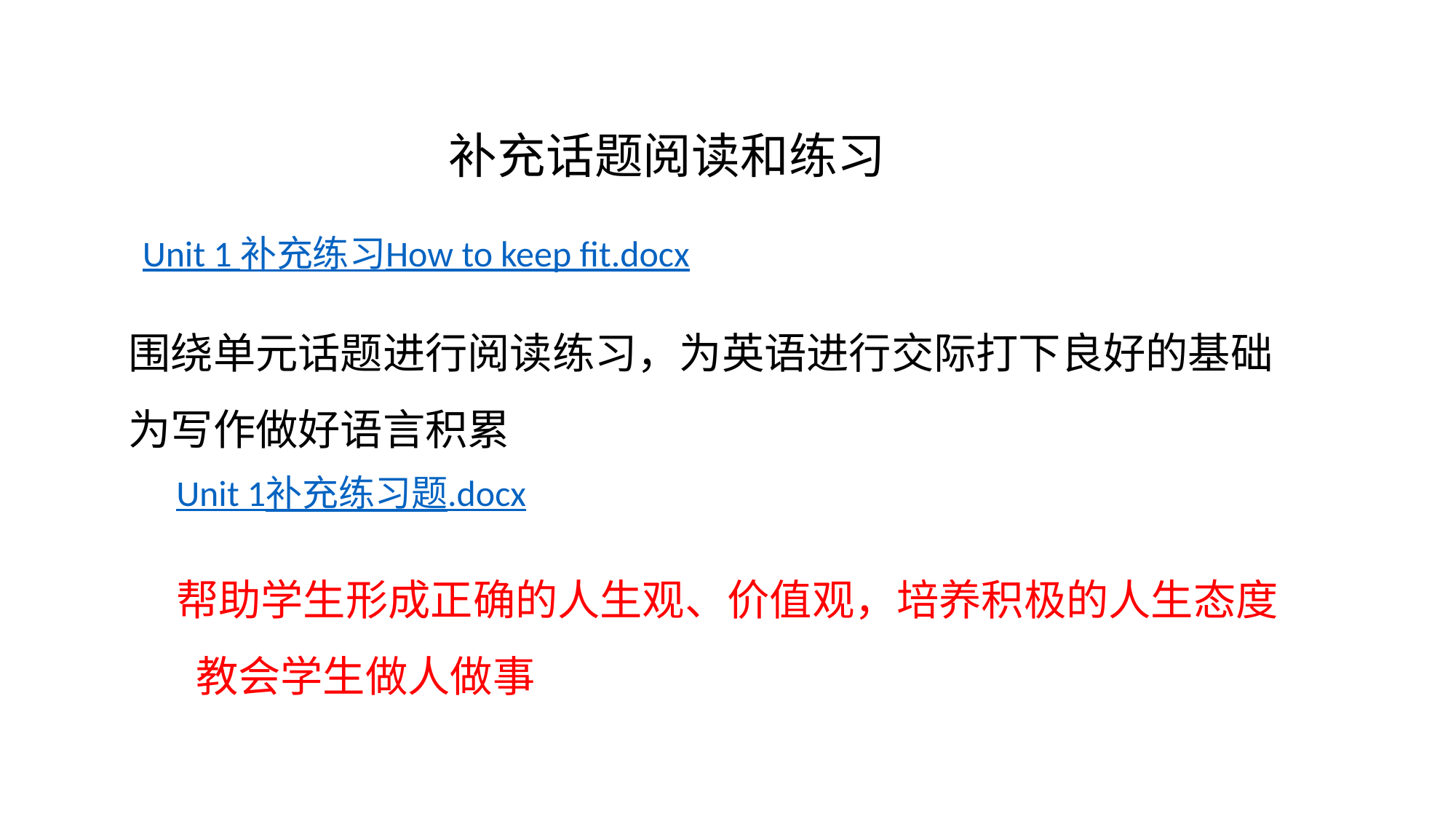

补充话题阅读和练习
Unit 1 补充练习How to keep fit.docx
围绕单元话题进行阅读练习，为英语进行交际打下良好的基础
为写作做好语言积累
Unit 1补充练习题.docx
帮助学生形成正确的人生观、价值观，培养积极的人生态度
 教会学生做人做事